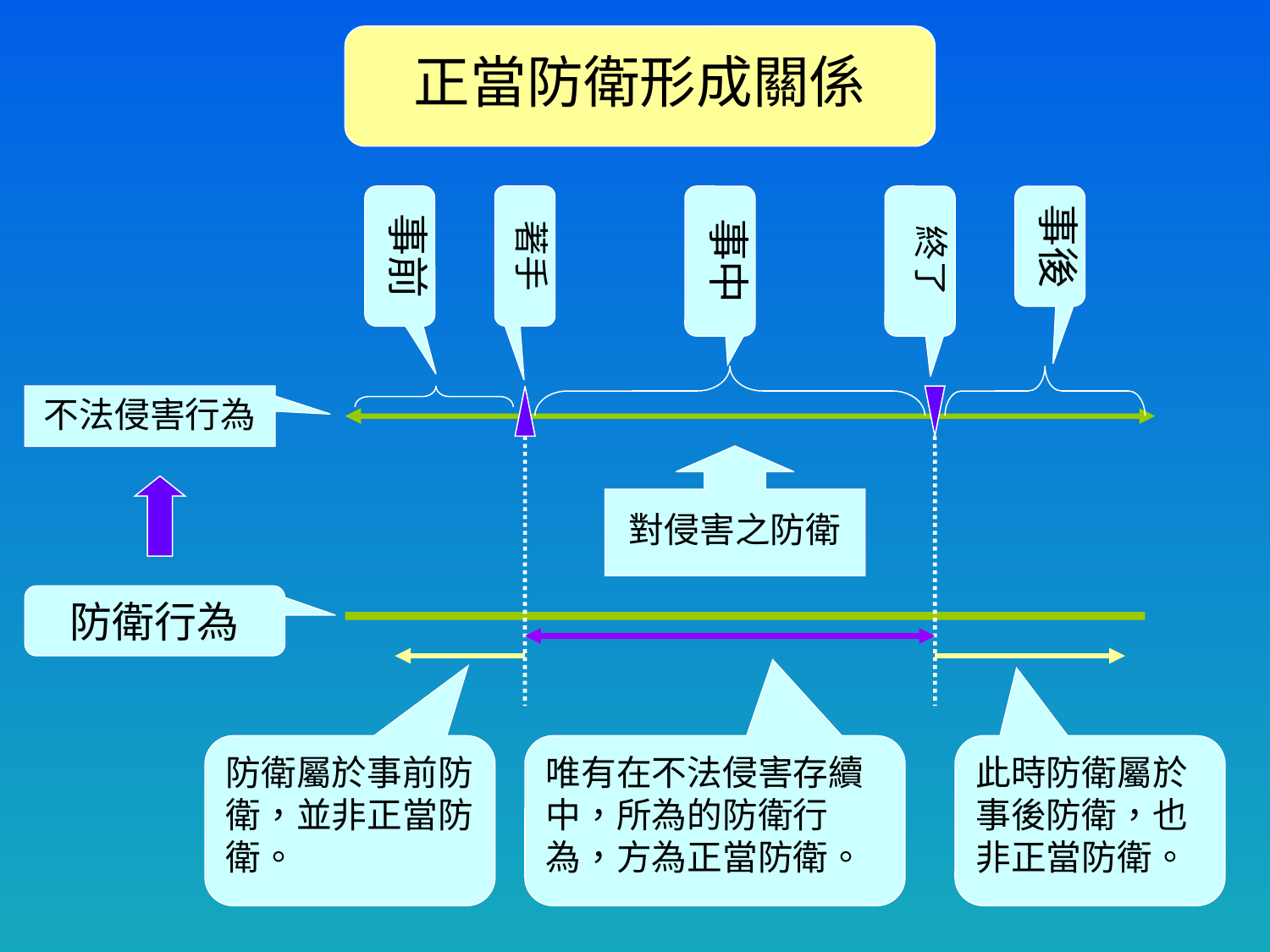

正當防衛形成關係
事前
著手
事中
終了
事後

不法侵害行為

對侵害之防衛

防衛行為

防衛屬於事前防衛，並非正當防衛。
唯有在不法侵害存續中，所為的防衛行為，方為正當防衛。
此時防衛屬於事後防衛，也非正當防衛。